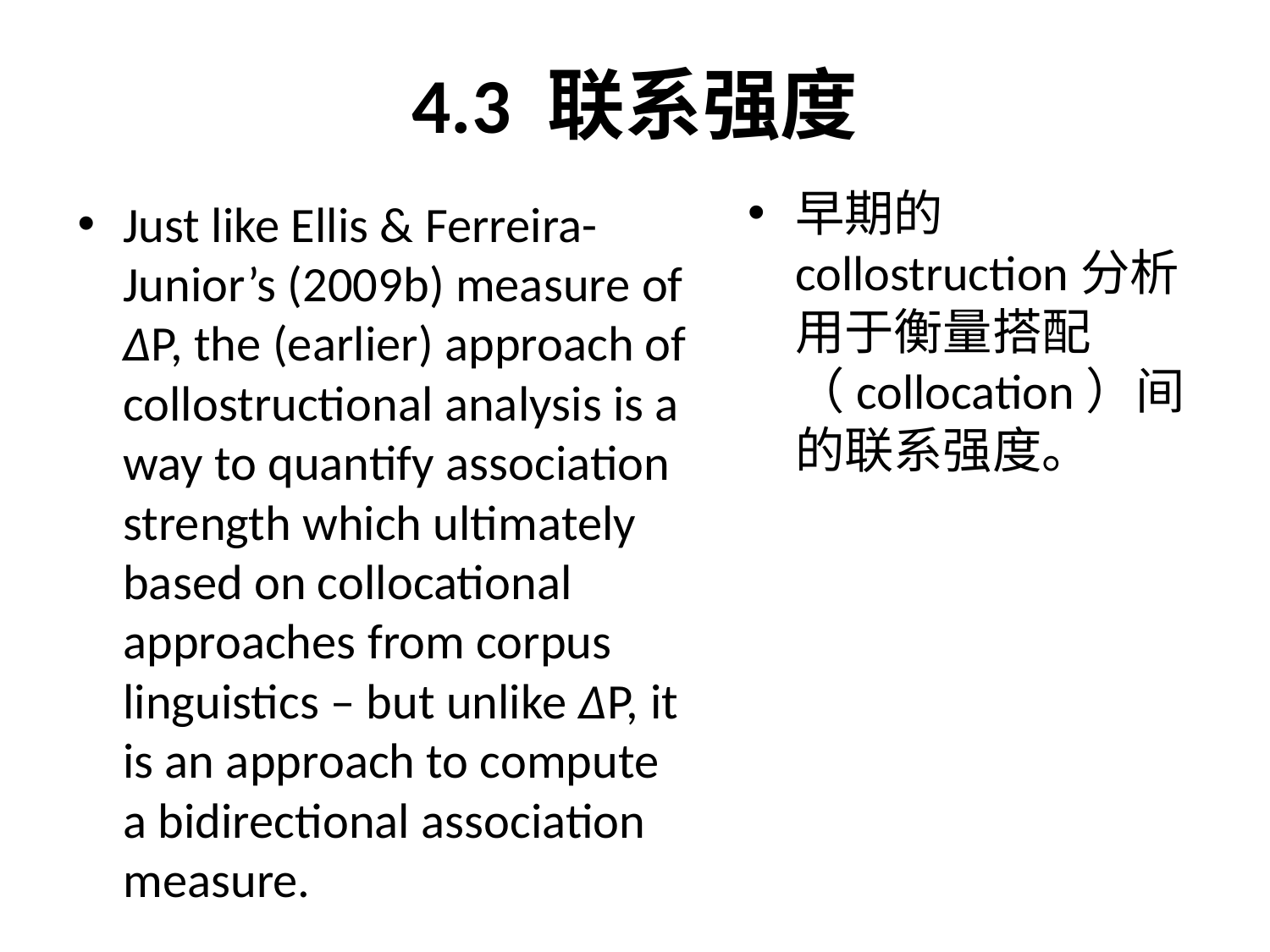

# 4.3 联系强度
早期的collostruction分析用于衡量搭配（collocation）间的联系强度。
Just like Ellis & Ferreira-Junior’s (2009b) measure of ΔP, the (earlier) approach of collostructional analysis is a way to quantify association strength which ultimately based on collocational approaches from corpus linguistics – but unlike ΔP, it is an approach to compute a bidirectional association measure.